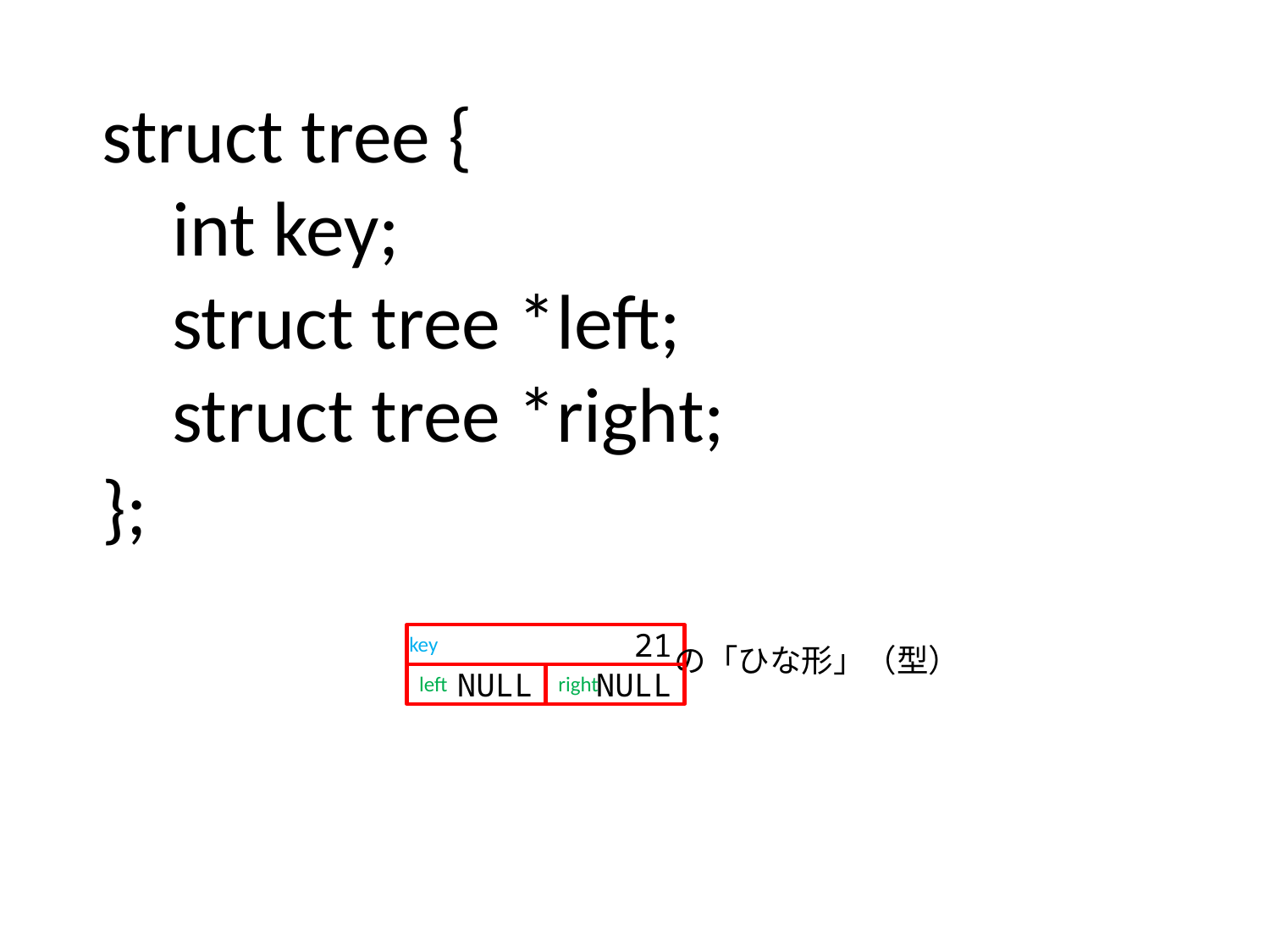

struct tree {
    int key;
    struct tree *left;
    struct tree *right;
};
key
21
の「ひな形」（型）
NULL
left
right
NULL